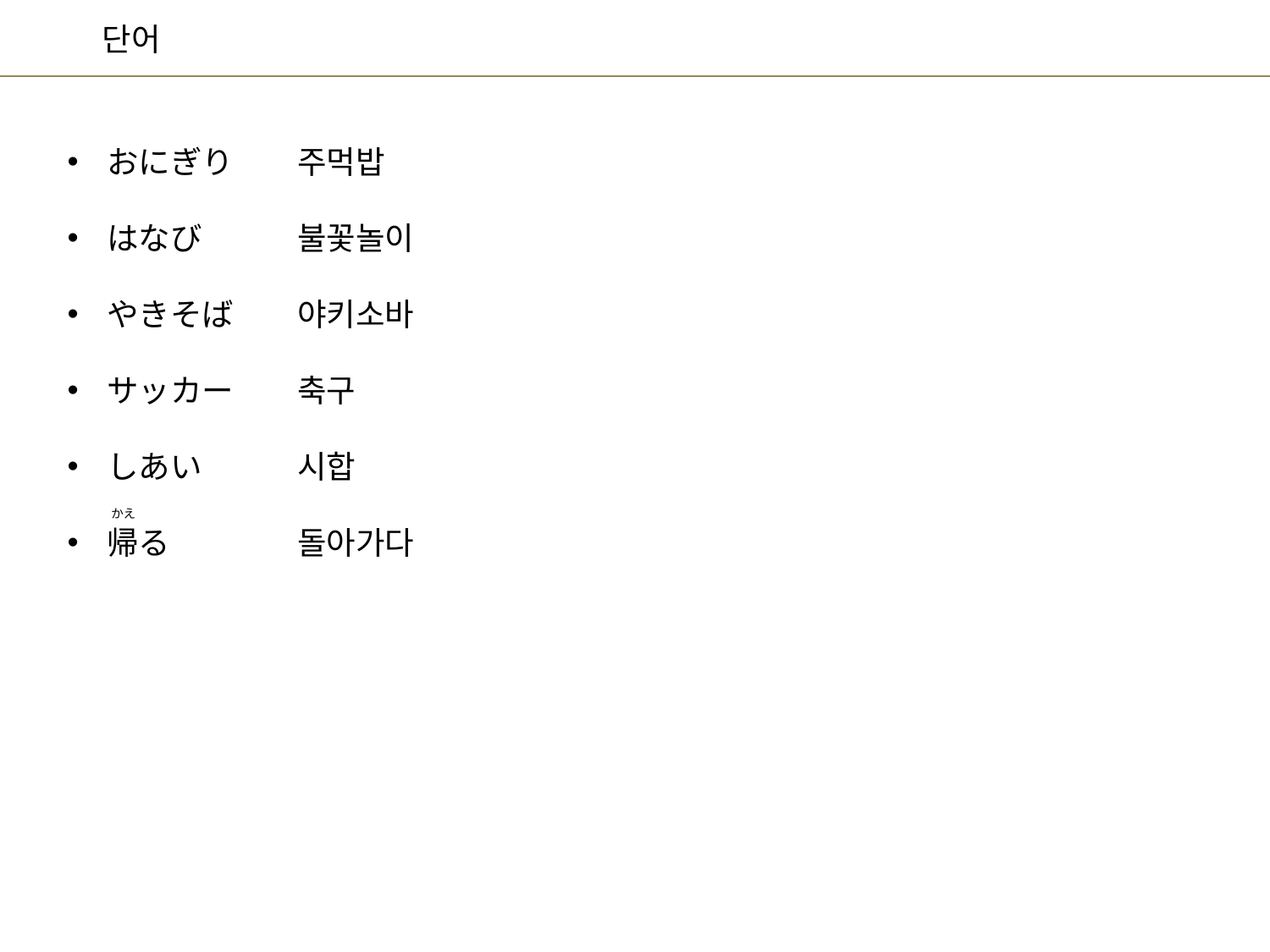

주먹밥

불꽃놀이

야키소바

축구

시합

돌아가다
おにぎり

はなび

やきそば

サッカー

しあい

帰る
かえ